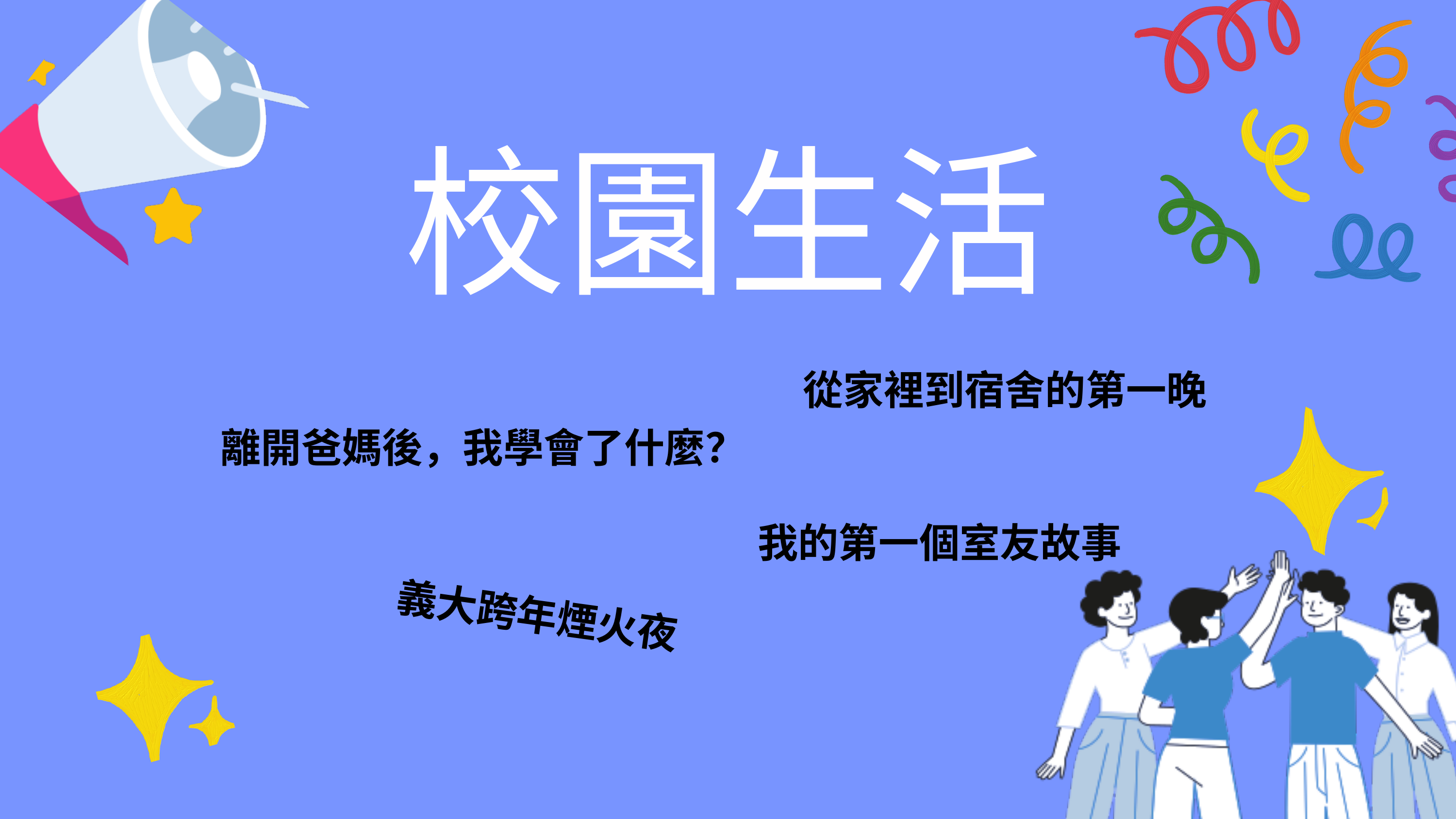

校園生活
從家裡到宿舍的第一晚
離開爸媽後，我學會了什麼？

我的第一個室友故事

義大跨年煙火夜